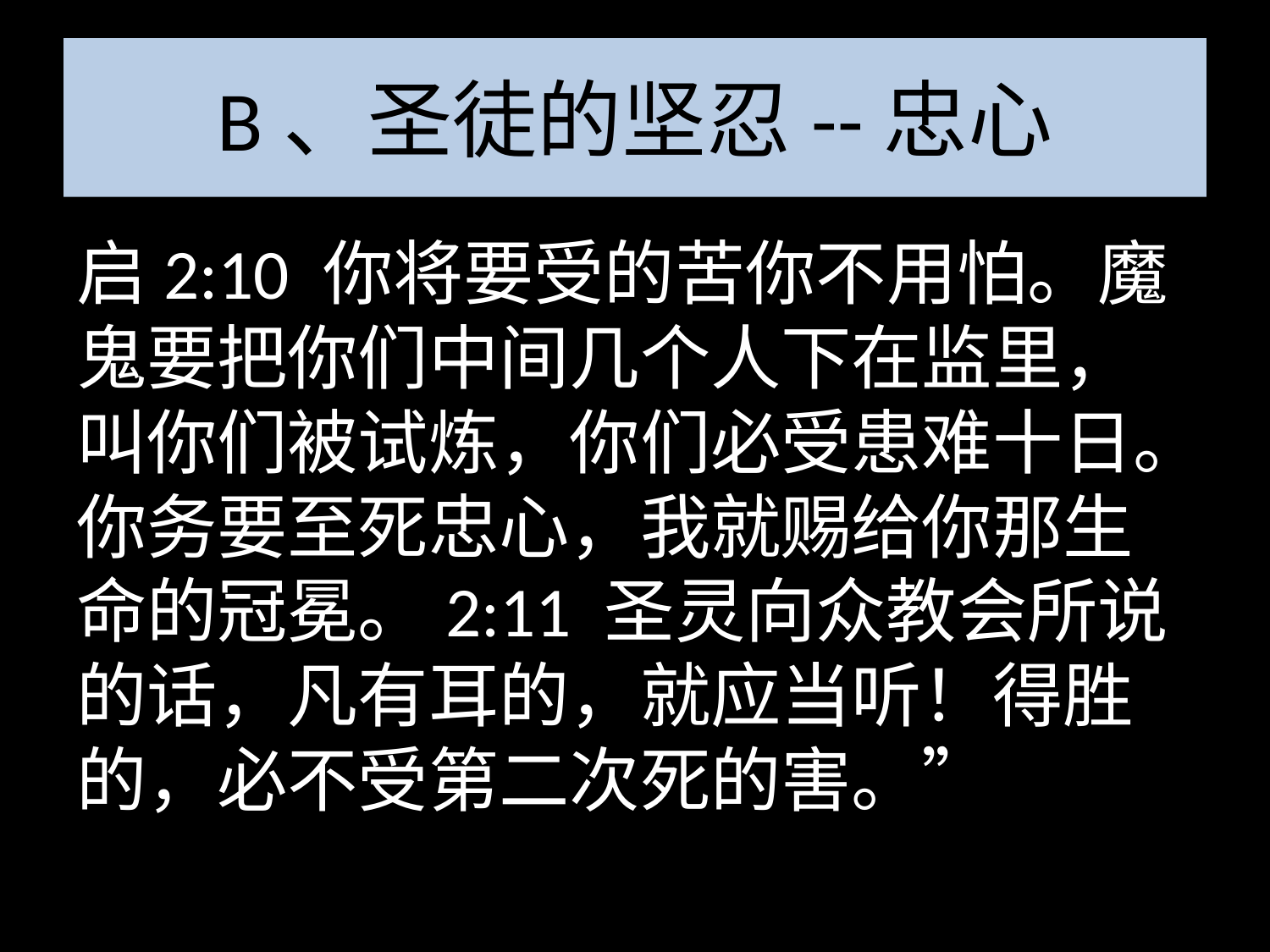

# B、圣徒的坚忍--忠心
启2:10 你将要受的苦你不用怕。魔鬼要把你们中间几个人下在监里，叫你们被试炼，你们必受患难十日。你务要至死忠心，我就赐给你那生命的冠冕。2:11 圣灵向众教会所说的话，凡有耳的，就应当听！得胜的，必不受第二次死的害。”